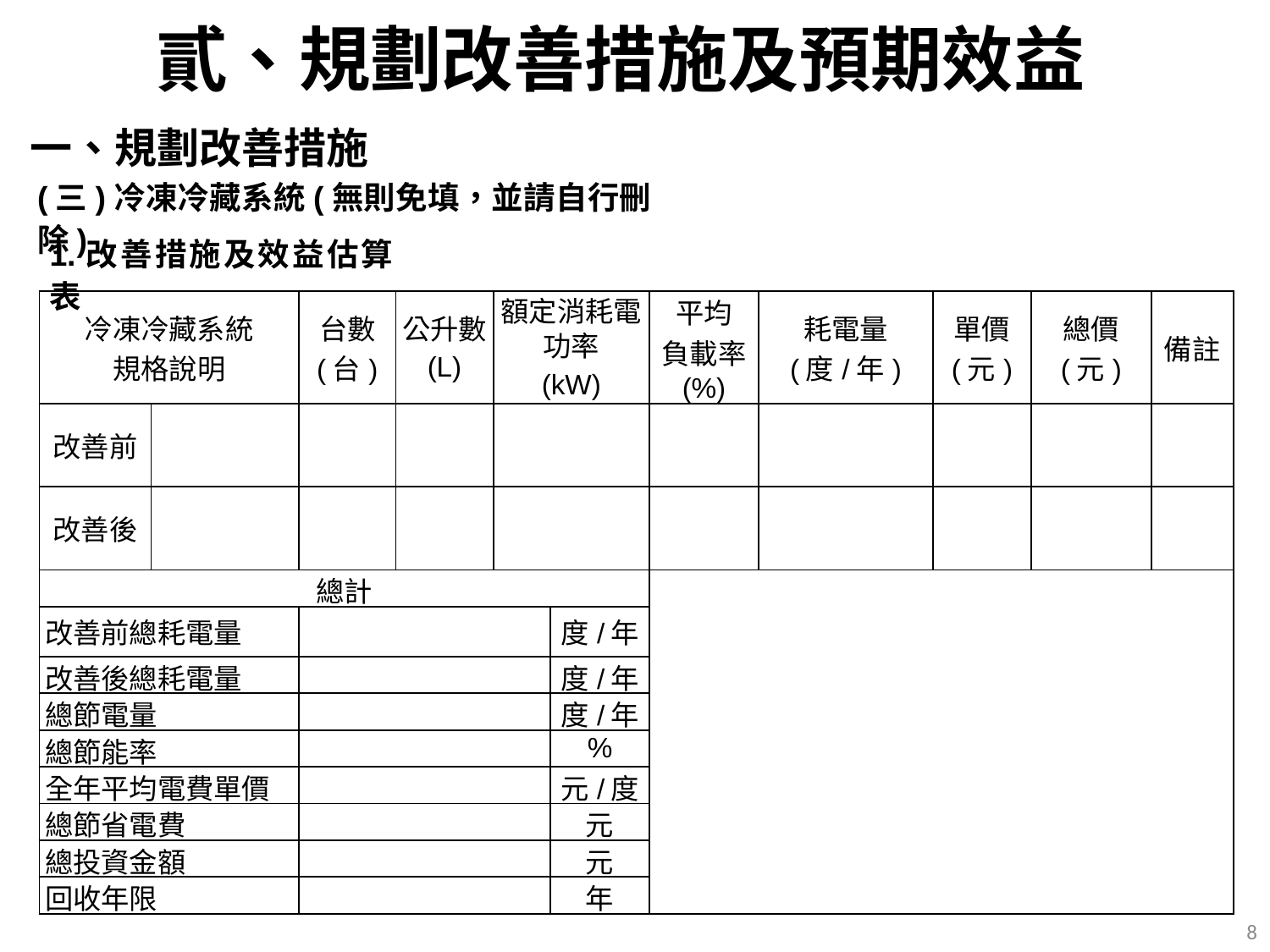

# 貳、規劃改善措施及預期效益
一、規劃改善措施
(三)冷凍冷藏系統(無則免填，並請自行刪除)
1.改善措施及效益估算表
| 冷凍冷藏系統 規格說明 |  | 台數 (台) | 公升數 (L) | 額定消耗電功率 (kW) |  | 平均 負載率 (%) | 耗電量 (度/年) | 單價 (元) | 總價 (元) | 備註 |
| --- | --- | --- | --- | --- | --- | --- | --- | --- | --- | --- |
| 改善前 |  |  |  |  |  |  |  |  |  |  |
| 改善後 |  |  |  |  |  |  |  |  |  |  |
| 總計 |  |  |  |  |  |  |  |  |  |  |
| 改善前總耗電量 |  |  |  | 度/年 | 度/年 |  |  |  |  |  |
| 改善後總耗電量 |  |  |  | 度/年 | 度/年 |  |  |  |  |  |
| 總節電量 |  |  |  | 度/年 | 度/年 |  |  |  |  |  |
| 總節能率 |  |  |  | % | % |  |  |  |  |  |
| 全年平均電費單價 |  |  |  | 元/度 | 元/度 |  |  |  |  |  |
| 總節省電費 |  |  |  | 元 | 元 |  |  |  |  |  |
| 總投資金額 |  |  |  | 元 | 元 |  |  |  |  |  |
| 回收年限 |  |  |  | 年 | 年 |  |  |  |  |  |
8